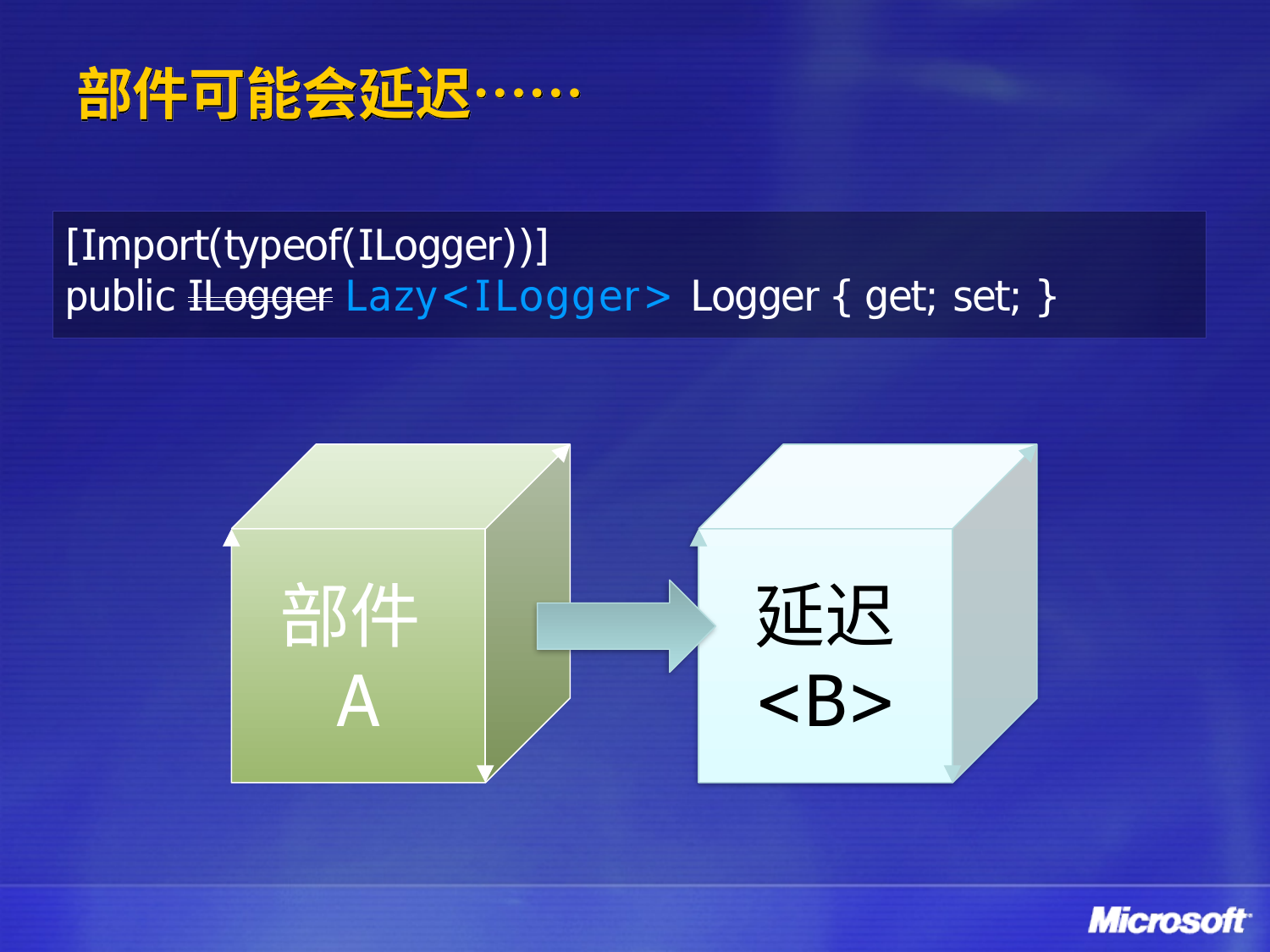

# 部件可能会延迟……
[Import(typeof(ILogger))]
public ILogger Lazy<ILogger> Logger { get; set; }
部件
A
延迟
<B>